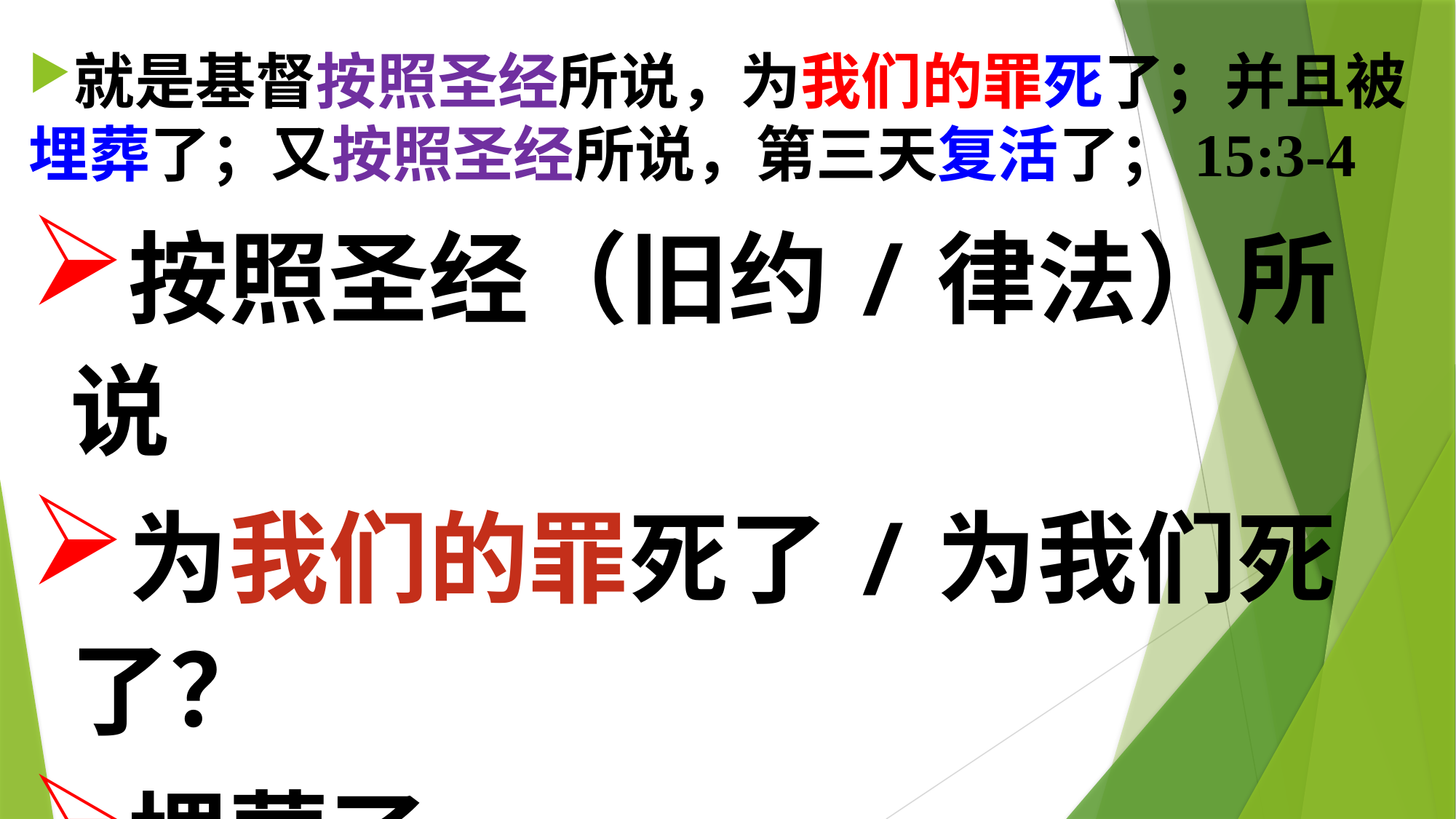

就是基督按照圣经所说，为我们的罪死了；并且被埋葬了；又按照圣经所说，第三天复活了；15:3-4
按照圣经（旧约/律法）所说
为我们的罪死了/为我们死了？
埋葬了
复活了